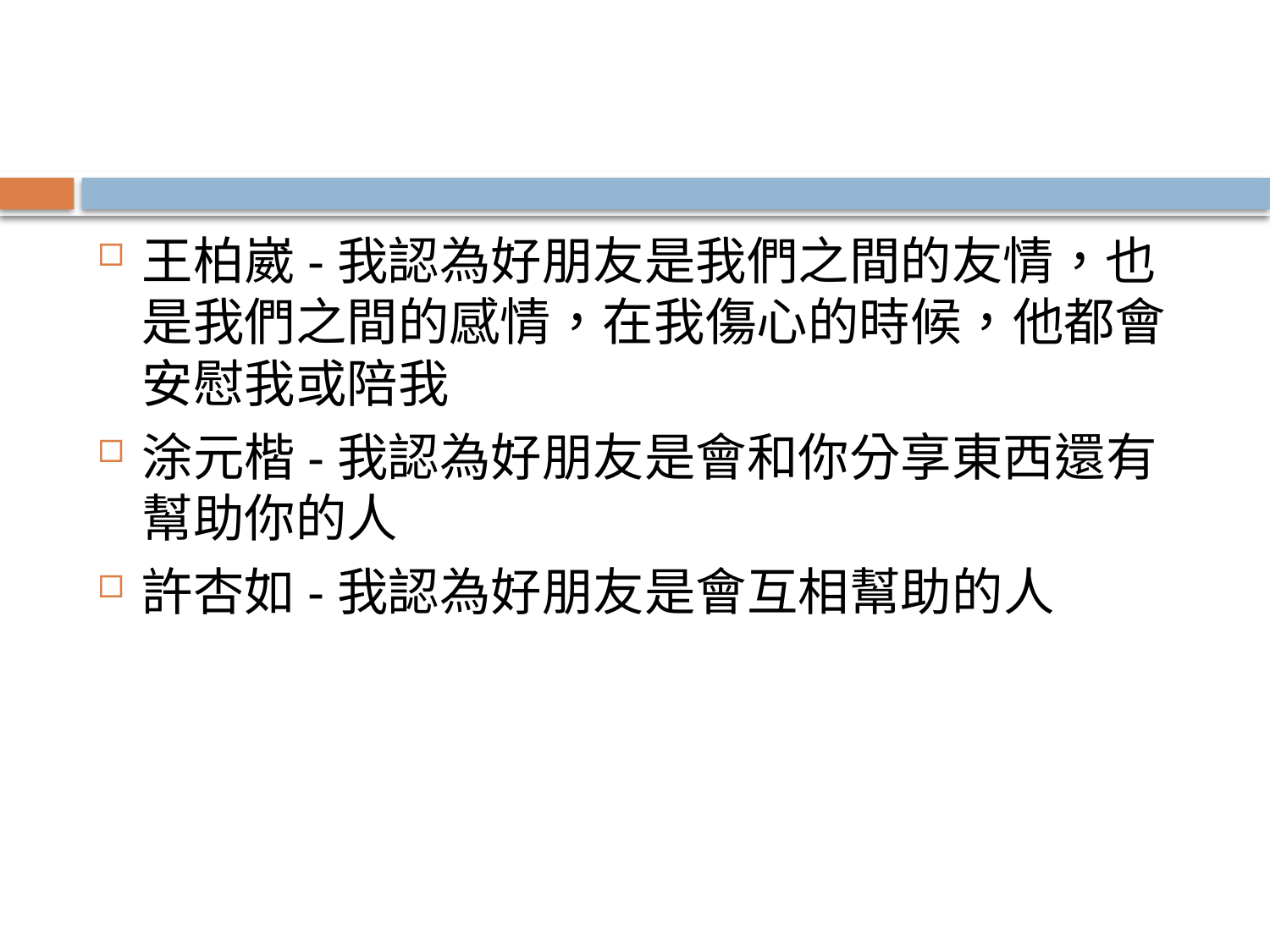

#
王柏崴-我認為好朋友是我們之間的友情，也是我們之間的感情，在我傷心的時候，他都會安慰我或陪我
涂元楷-我認為好朋友是會和你分享東西還有幫助你的人
許杏如-我認為好朋友是會互相幫助的人